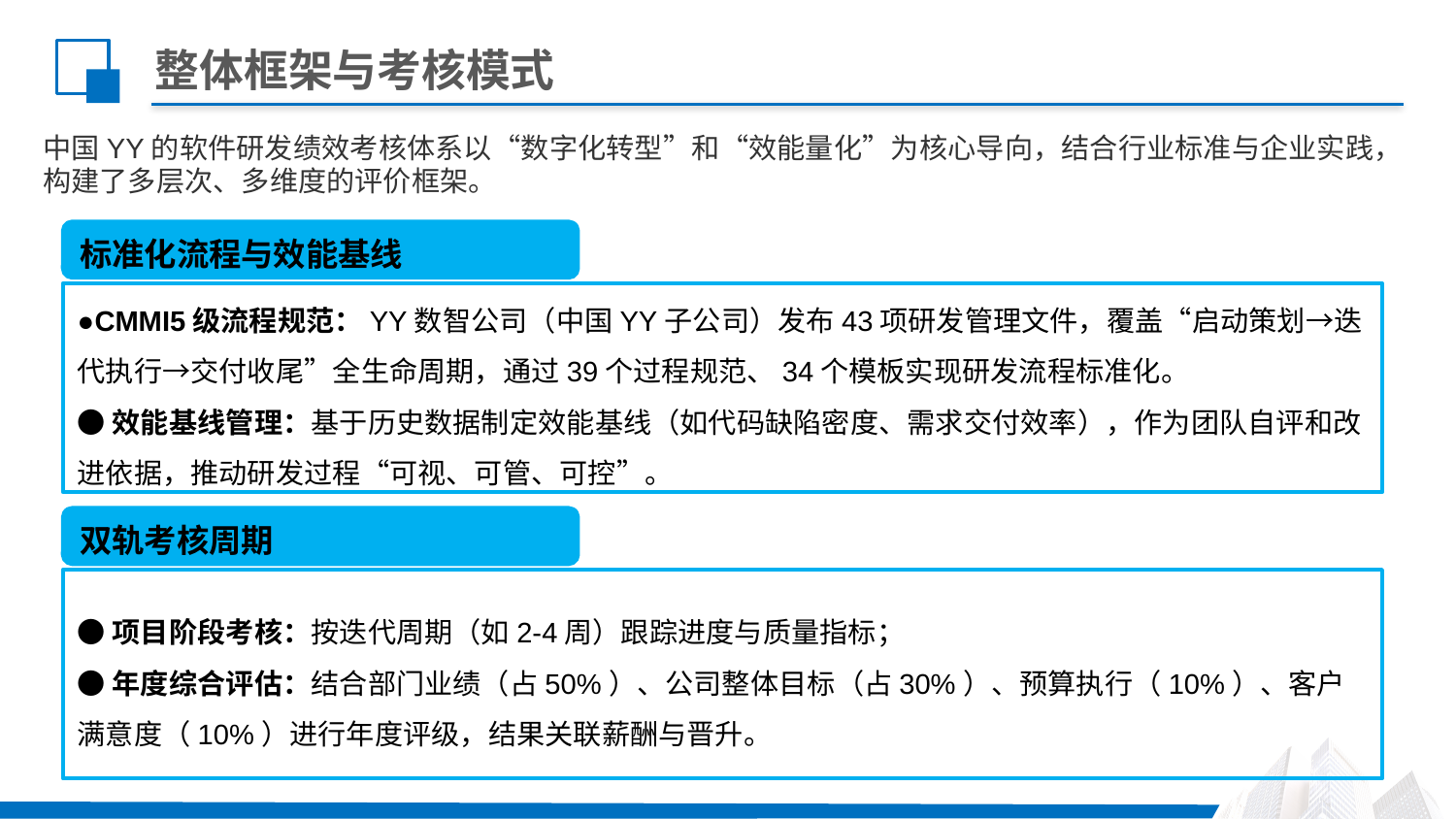

# 整体框架与考核模式
中国YY的软件研发绩效考核体系以“数字化转型”和“效能量化”为核心导向，结合行业标准与企业实践，构建了多层次、多维度的评价框架。
标准化流程与效能基线
●CMMI5级流程规范：YY数智公司（中国YY子公司）发布43项研发管理文件，覆盖“启动策划→迭代执行→交付收尾”全生命周期，通过39个过程规范、34个模板实现研发流程标准化。
●效能基线管理：基于历史数据制定效能基线（如代码缺陷密度、需求交付效率），作为团队自评和改进依据，推动研发过程“可视、可管、可控”。
双轨考核周期
●项目阶段考核：按迭代周期（如2-4周）跟踪进度与质量指标；
●年度综合评估：结合部门业绩（占50%）、公司整体目标（占30%）、预算执行（10%）、客户满意度（10%）进行年度评级，结果关联薪酬与晋升。